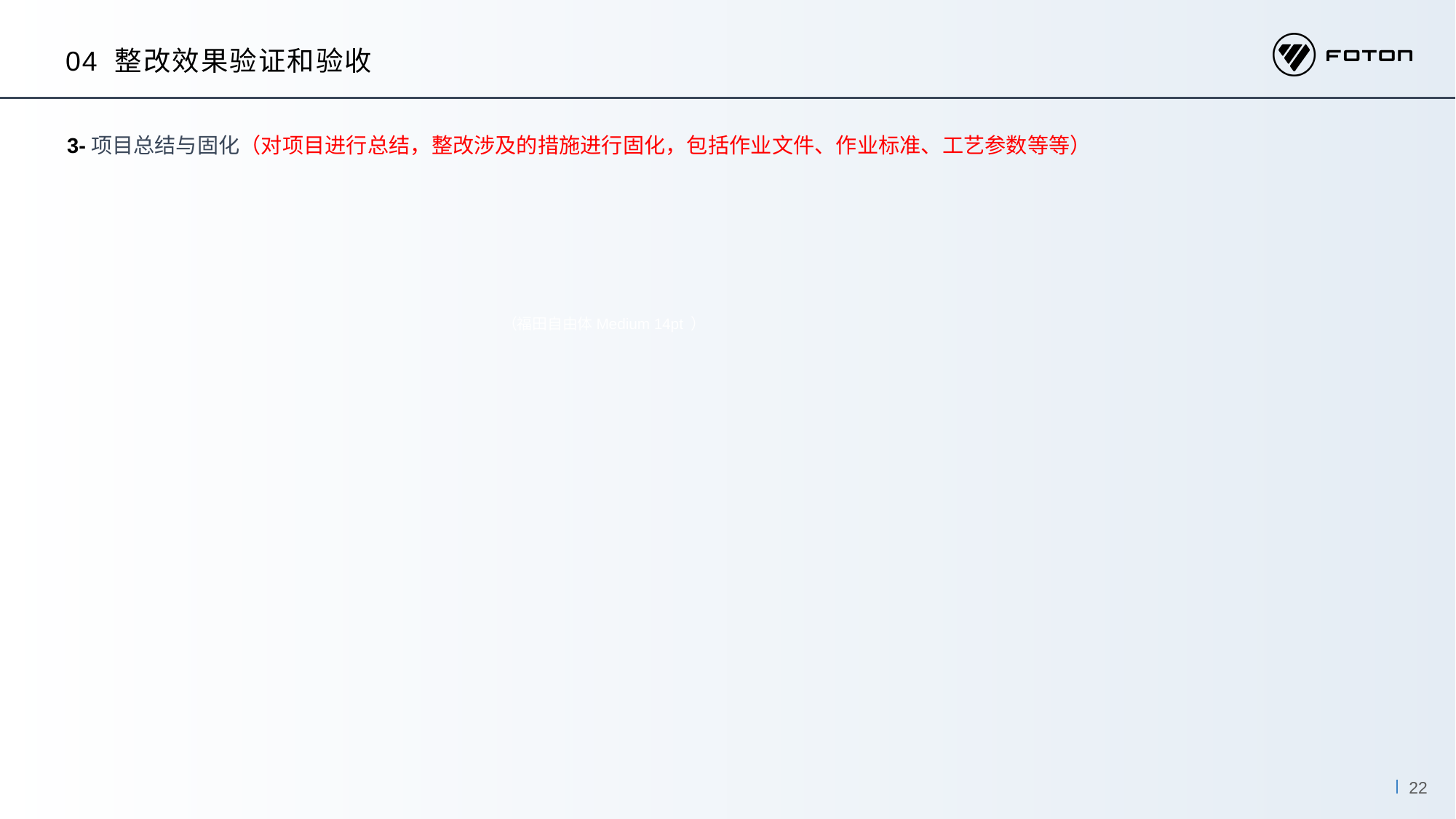

04 整改效果验证和验收
3-项目总结与固化（对项目进行总结，整改涉及的措施进行固化，包括作业文件、作业标准、工艺参数等等）

（福田自由体Medium 14pt ）